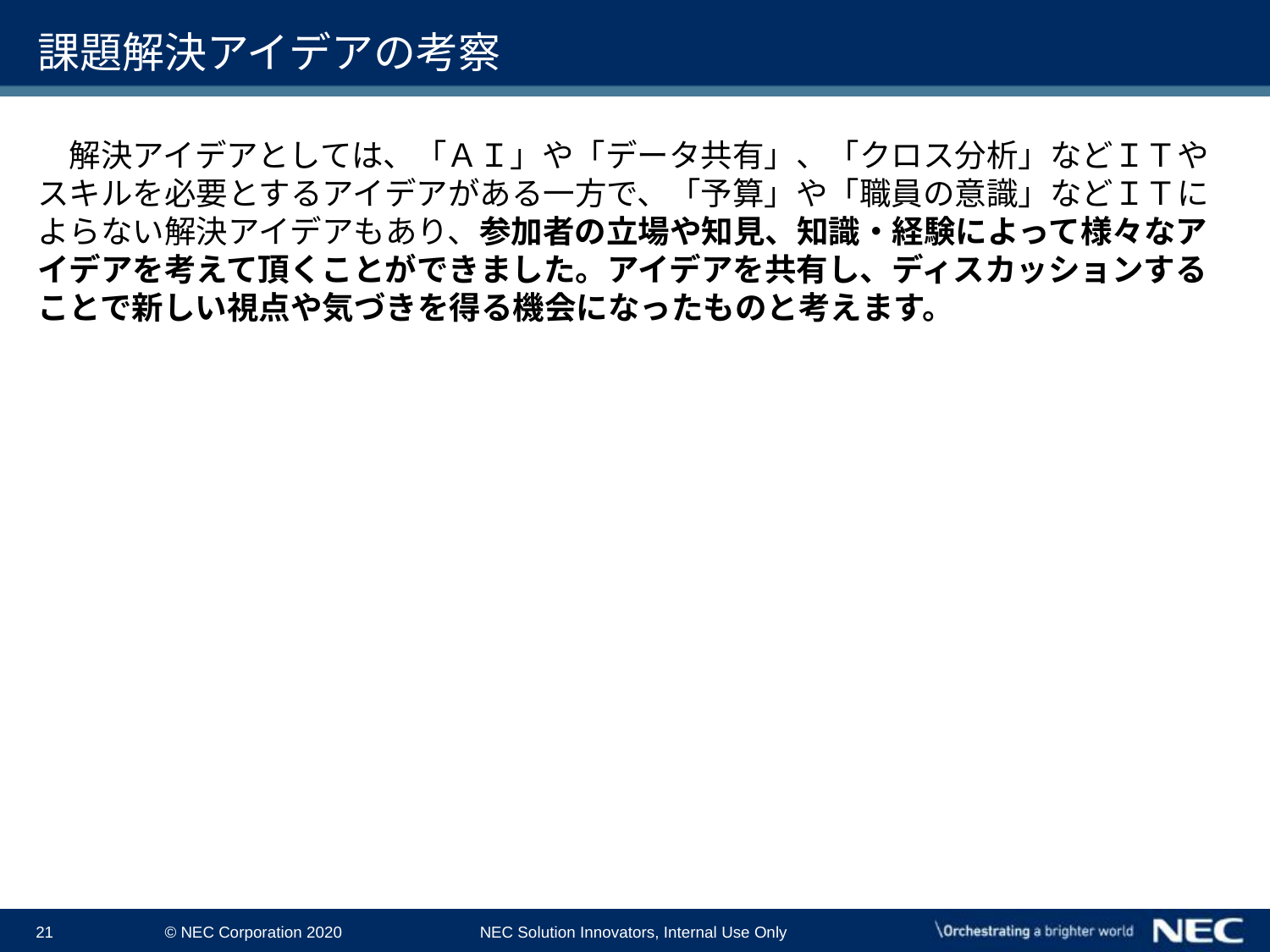

# 課題解決アイデアの考察
　解決アイデアとしては、「ＡＩ」や「データ共有」、「クロス分析」などＩＴやスキルを必要とするアイデアがある一方で、「予算」や「職員の意識」などＩＴによらない解決アイデアもあり、参加者の立場や知見、知識・経験によって様々なアイデアを考えて頂くことができました。アイデアを共有し、ディスカッションすることで新しい視点や気づきを得る機会になったものと考えます。